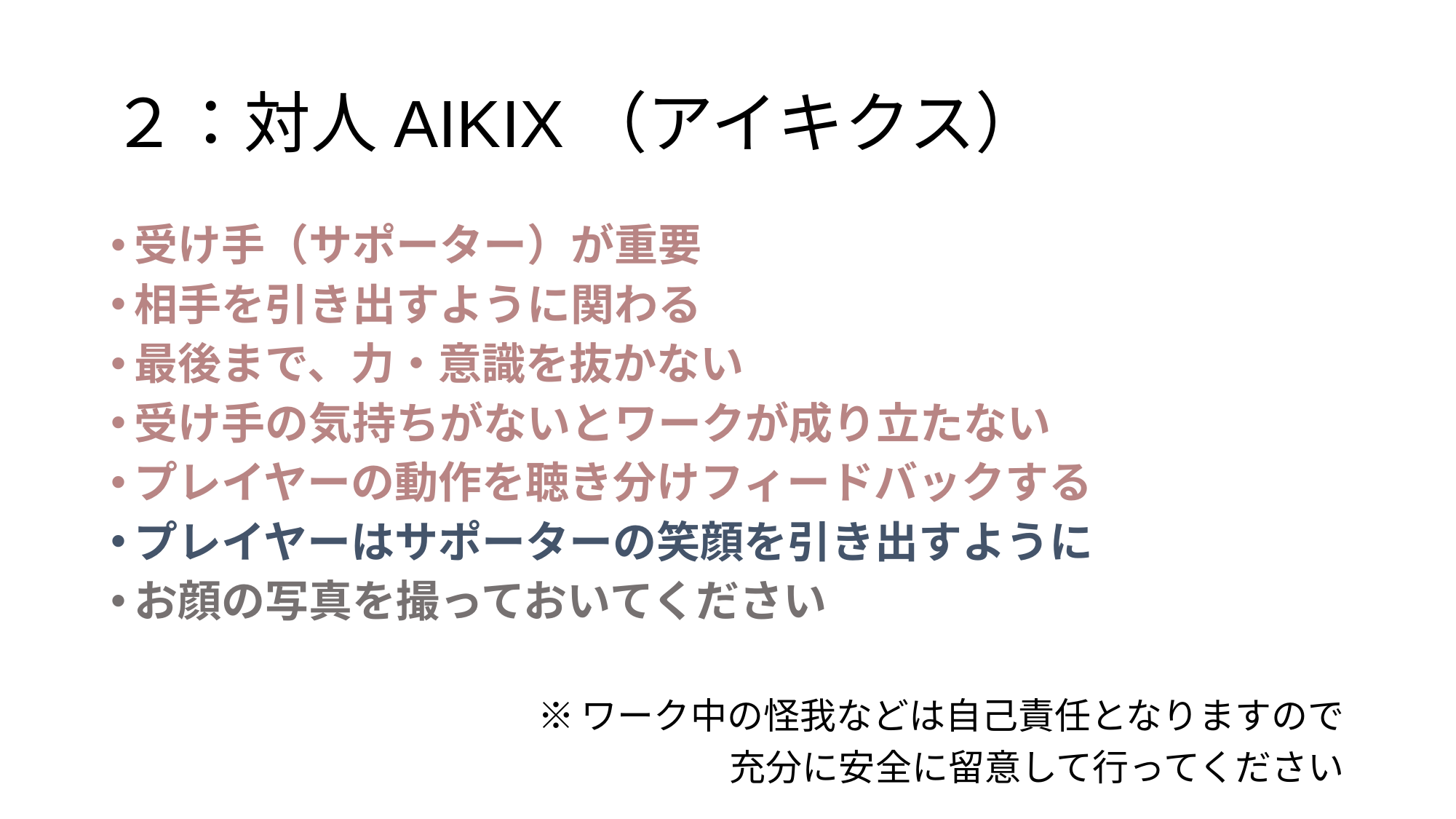

２：対人AIKIX（アイキクス）
受け手（サポーター）が重要
相手を引き出すように関わる
最後まで、力・意識を抜かない
受け手の気持ちがないとワークが成り立たない
プレイヤーの動作を聴き分けフィードバックする
プレイヤーはサポーターの笑顔を引き出すように
お顔の写真を撮っておいてください

※ワーク中の怪我などは自己責任となりますので
充分に安全に留意して行ってください